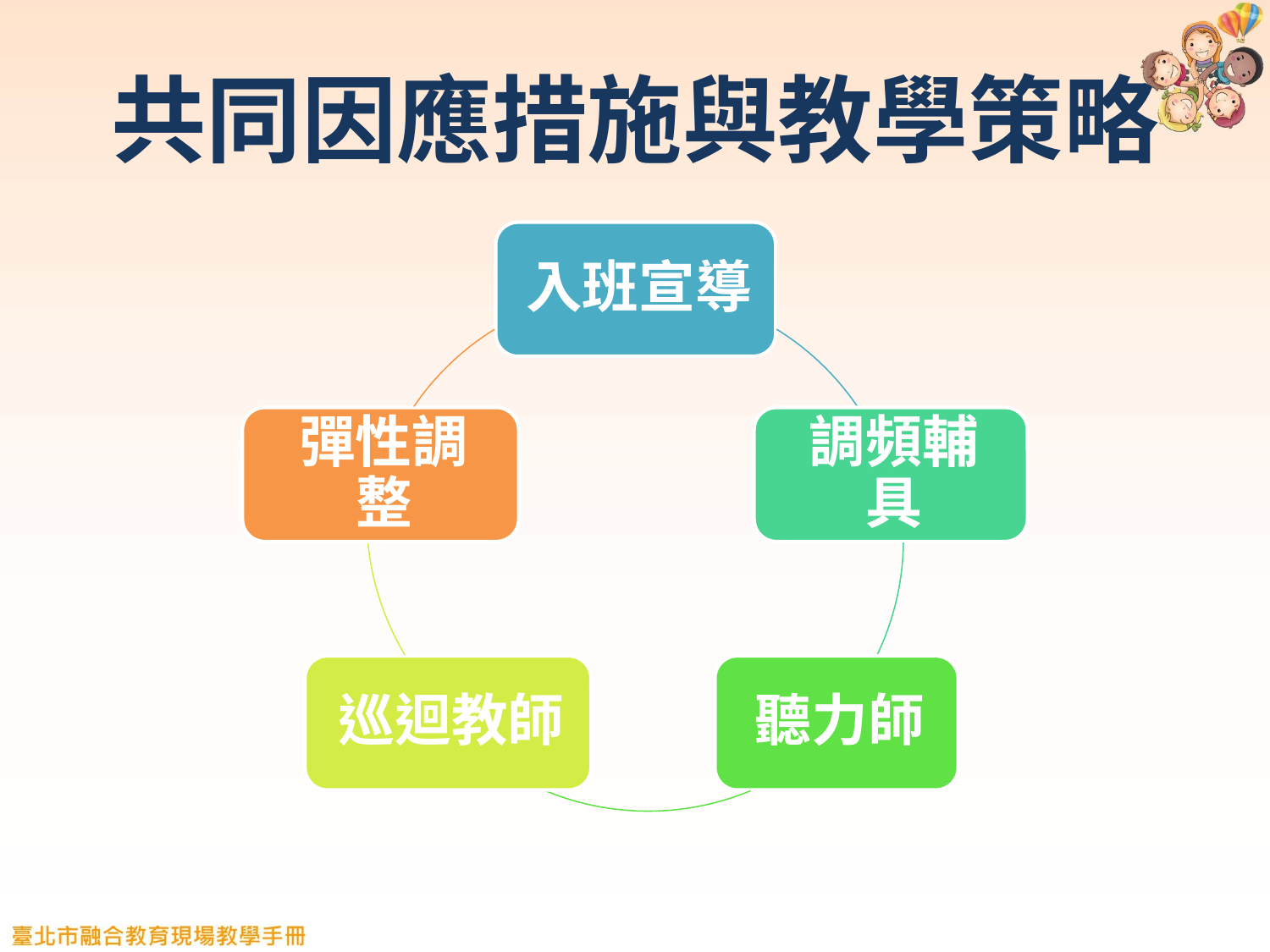

# 共同因應措施與教學策略
入班宣導
調頻輔具
聽力師
巡迴教師
彈性調整